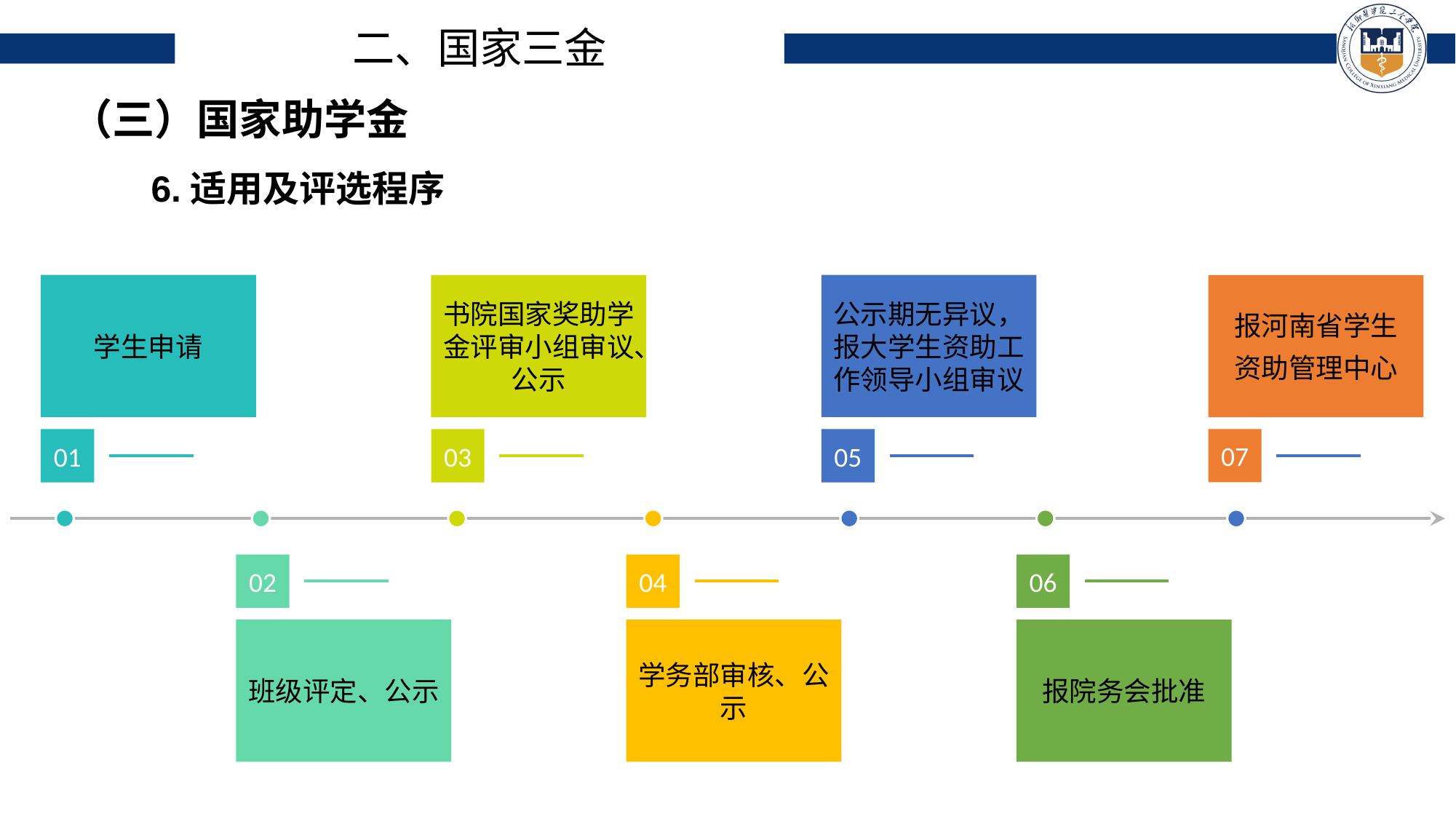

二、国家三金

（三）国家助学金
6.适用及评选程序
学生申请
01

公示期无异议，报大学生资助工作领导小组审议
05

书院国家奖助学金评审小组审议、公示
03

报河南省学生
资助管理中心
07

02
班级评定、公示

04
学务部审核、公示

06
报院务会批准